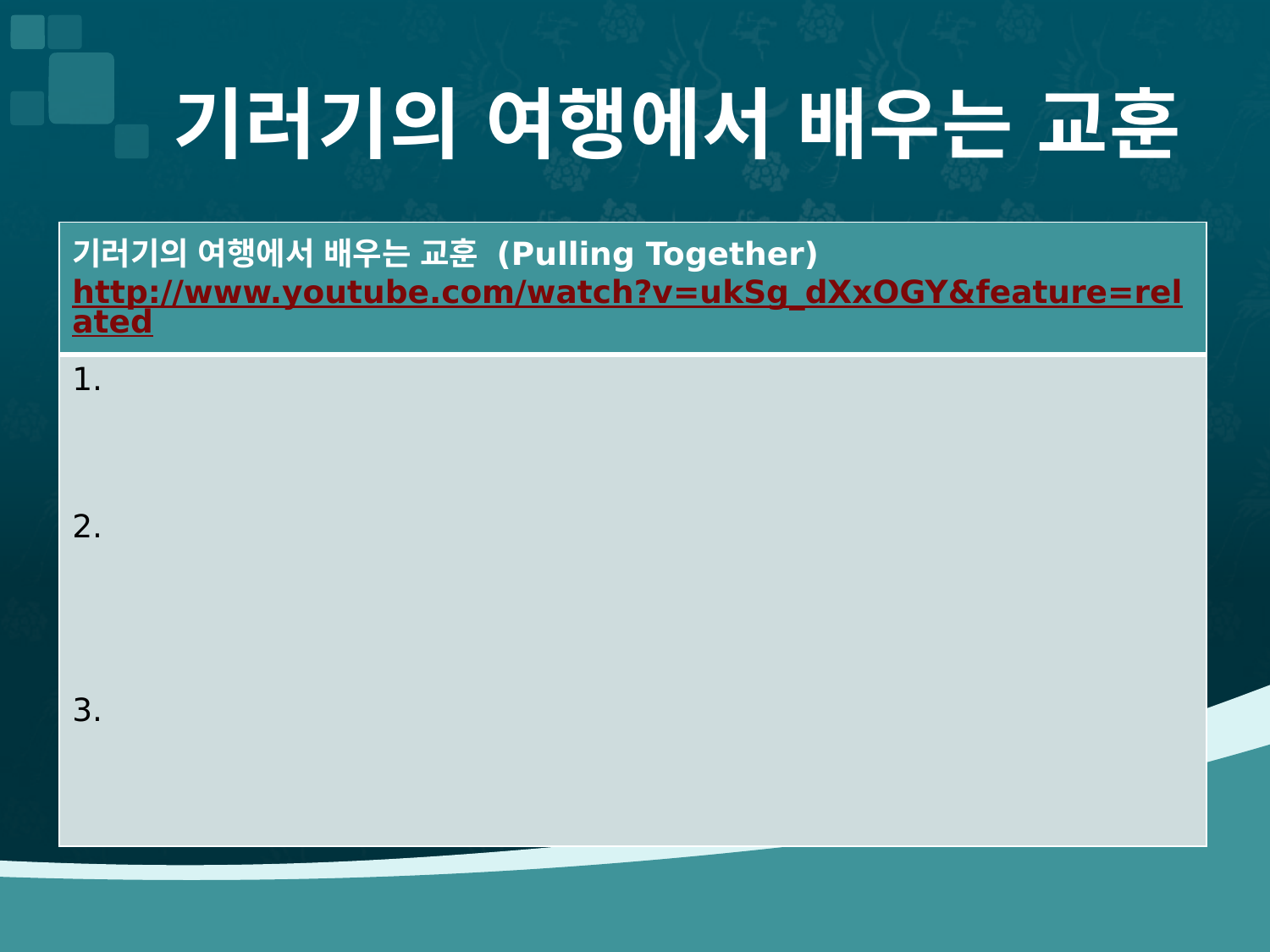

# 기러기의 여행에서 배우는 교훈
| 기러기의 여행에서 배우는 교훈 (Pulling Together) http://www.youtube.com/watch?v=ukSg\_dXxOGY&feature=related |
| --- |
| 1. 2. 3. |